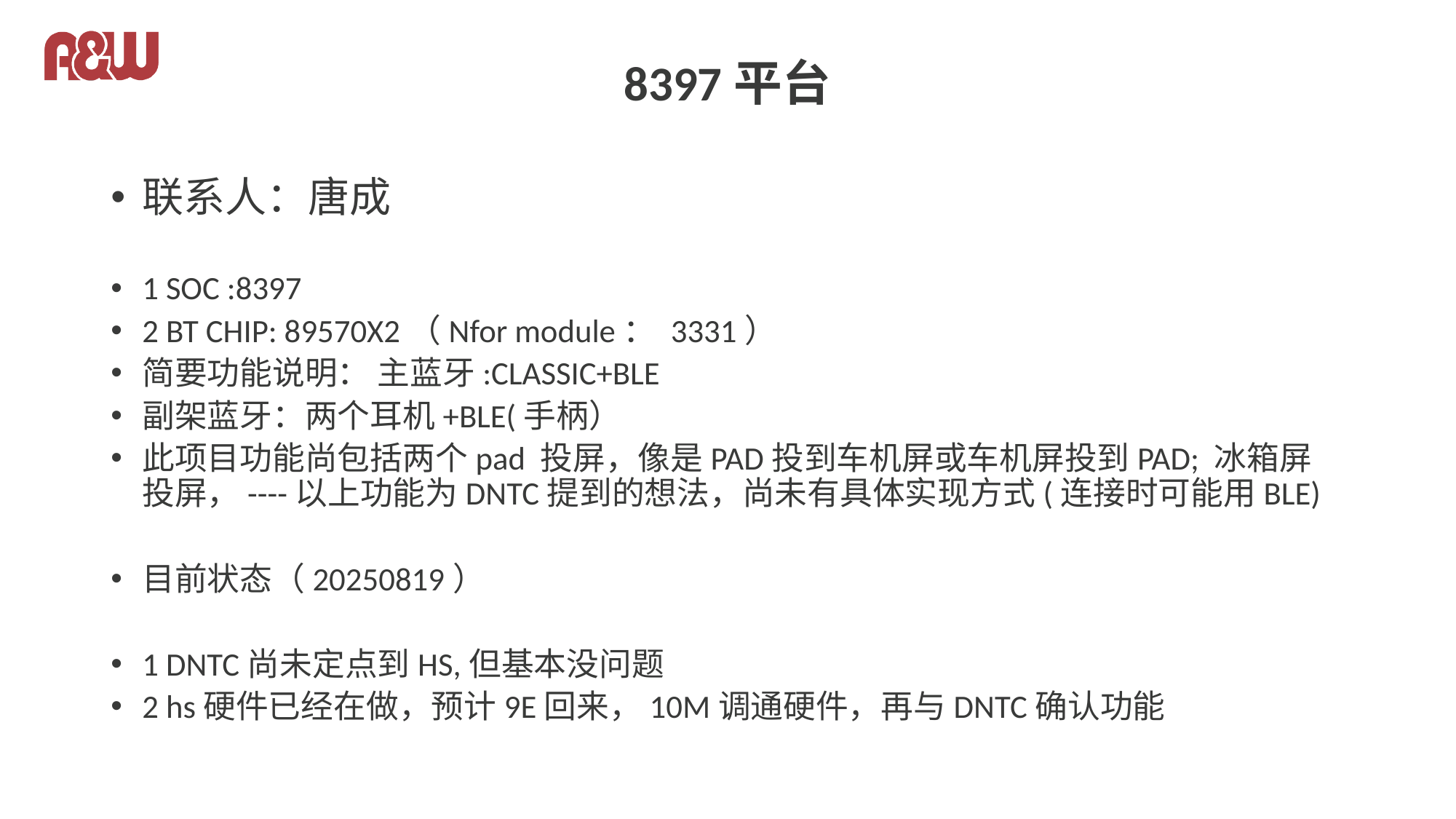

# 8397平台
联系人：唐成

1 SOC :8397
2 BT CHIP: 89570X2（Nfor module： 3331）
简要功能说明： 主蓝牙:CLASSIC+BLE
副架蓝牙：两个耳机+BLE(手柄）
此项目功能尚包括两个pad 投屏，像是PAD投到车机屏或车机屏投到PAD; 冰箱屏投屏，----以上功能为DNTC提到的想法，尚未有具体实现方式(连接时可能用BLE)

目前状态（20250819）

1 DNTC尚未定点到HS,但基本没问题
2 hs硬件已经在做，预计9E回来，10M调通硬件，再与DNTC确认功能